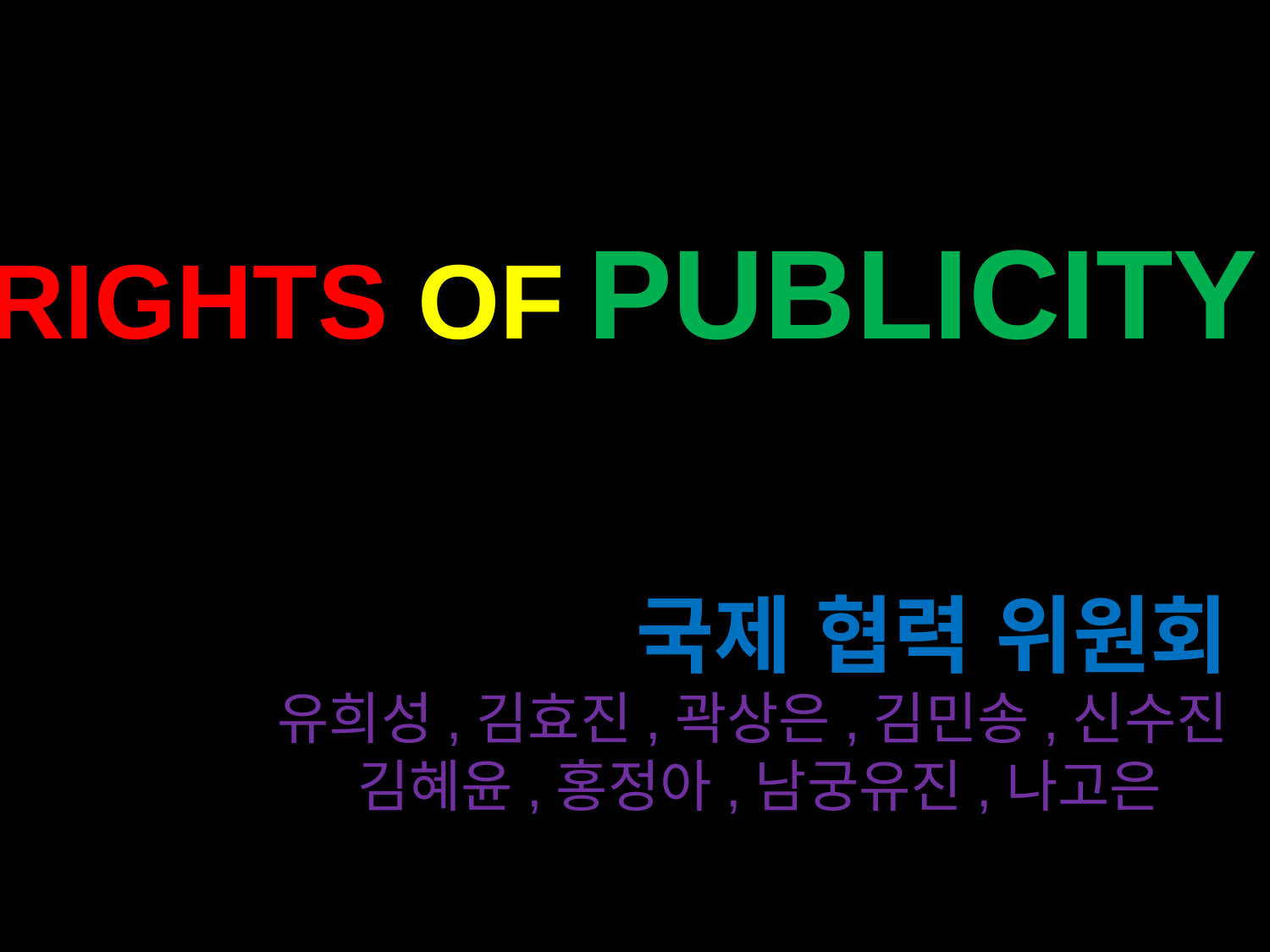

# RIGHTS OF PUBLICITY
국제 협력 위원회
유희성,김효진,곽상은,김민송,신수진
 김혜윤,홍정아,남궁유진,나고은